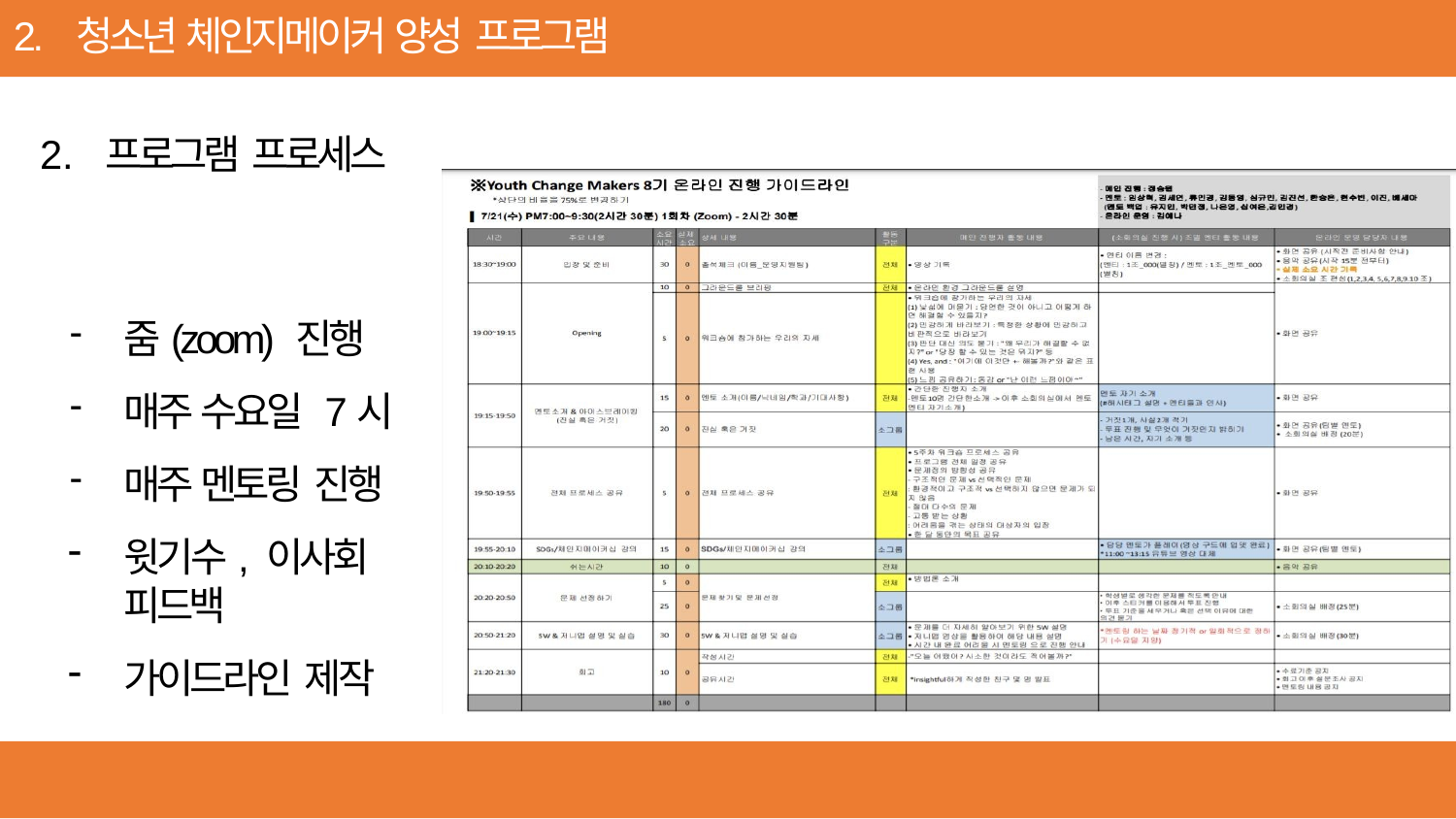

2.   청소년 체인지메이커 양성 프로그램
  프로그램 프로세스

줌(zoom) 진행
매주 수요일 7시
매주 멘토링 진행
윗기수, 이사회 피드백
가이드라인 제작